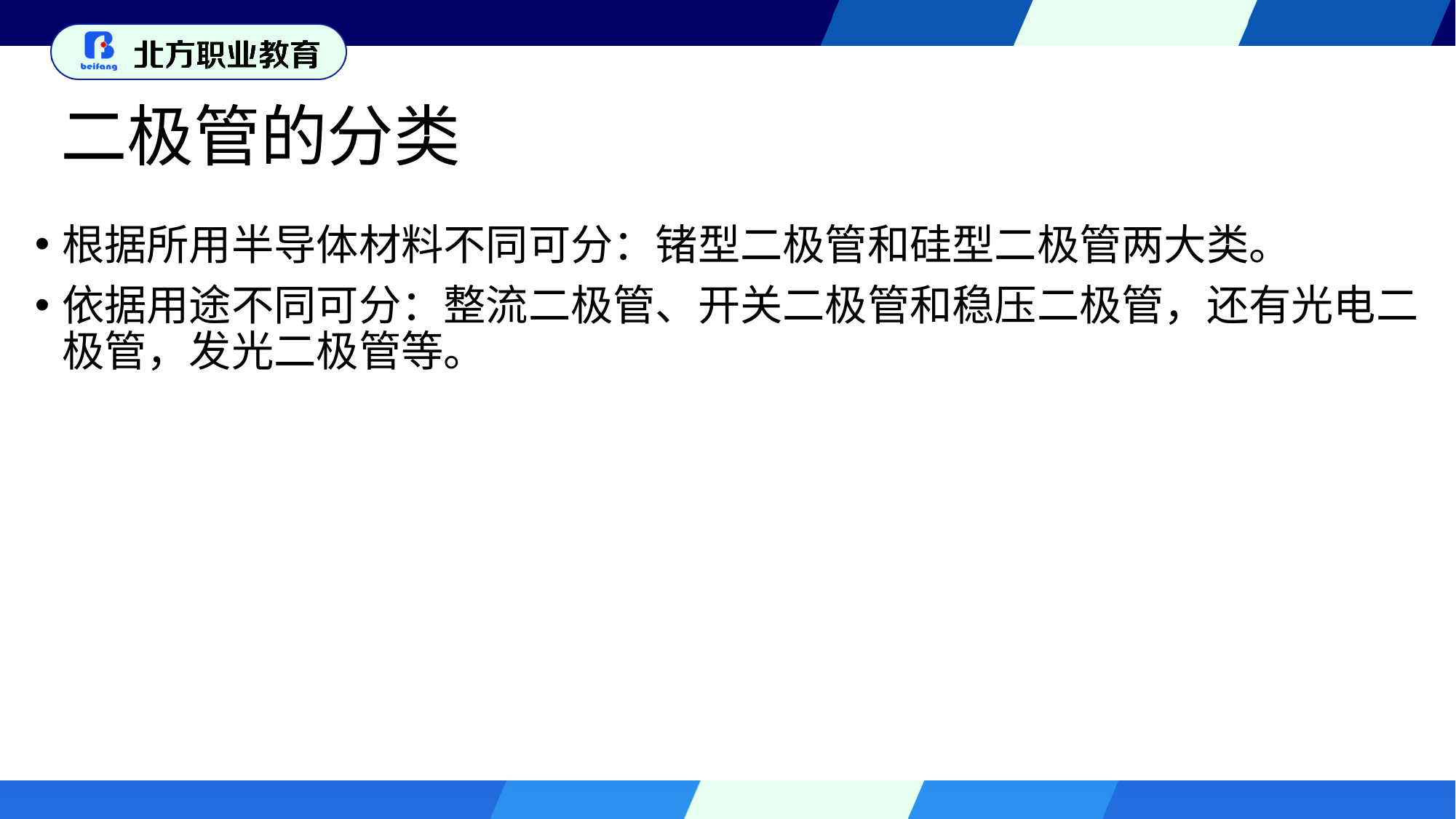

# 二极管的分类
根据所用半导体材料不同可分：锗型二极管和硅型二极管两大类。
依据用途不同可分：整流二极管、开关二极管和稳压二极管，还有光电二极管，发光二极管等。